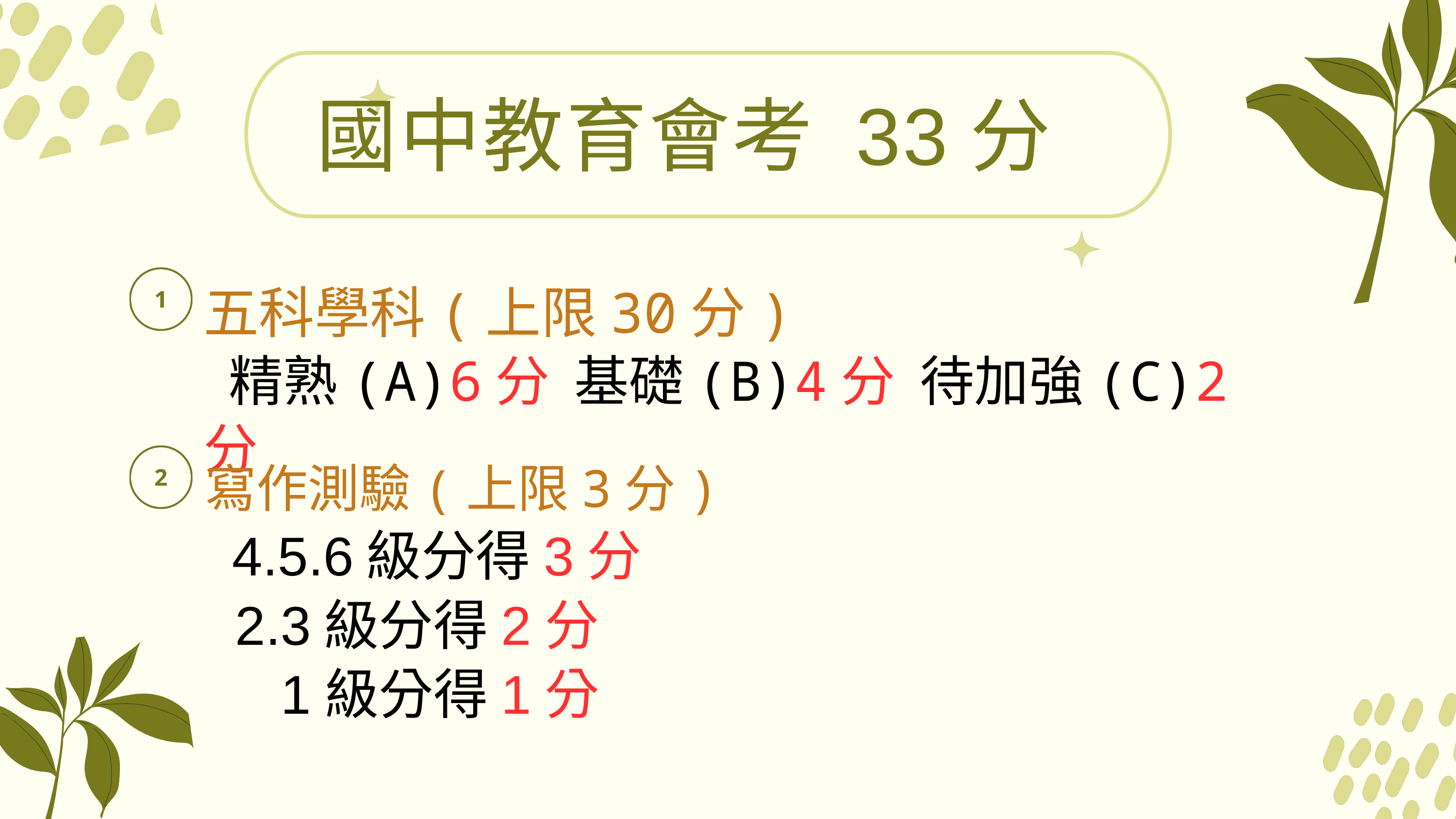

國中教育會考 33分

五科學科(上限30分)
 精熟(A)6分  基礎(B)4分  待加強(C)2分

寫作測驗(上限3分)
  4.5.6級分得3分
  2.3級分得2分
     1級分得1分